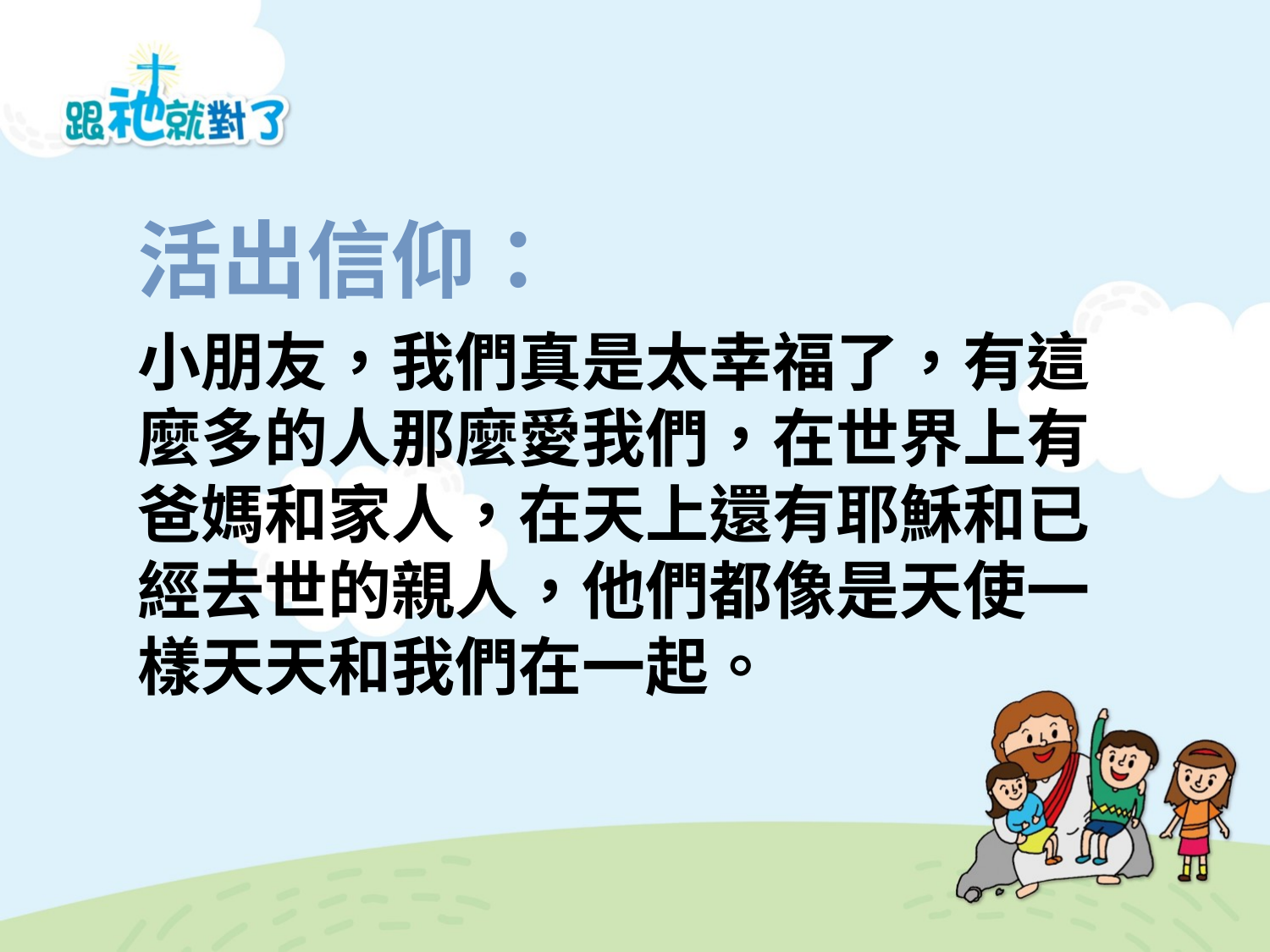

活出信仰：
小朋友，我們真是太幸福了，有這麼多的人那麼愛我們，在世界上有爸媽和家人，在天上還有耶穌和已經去世的親人，他們都像是天使一樣天天和我們在一起。